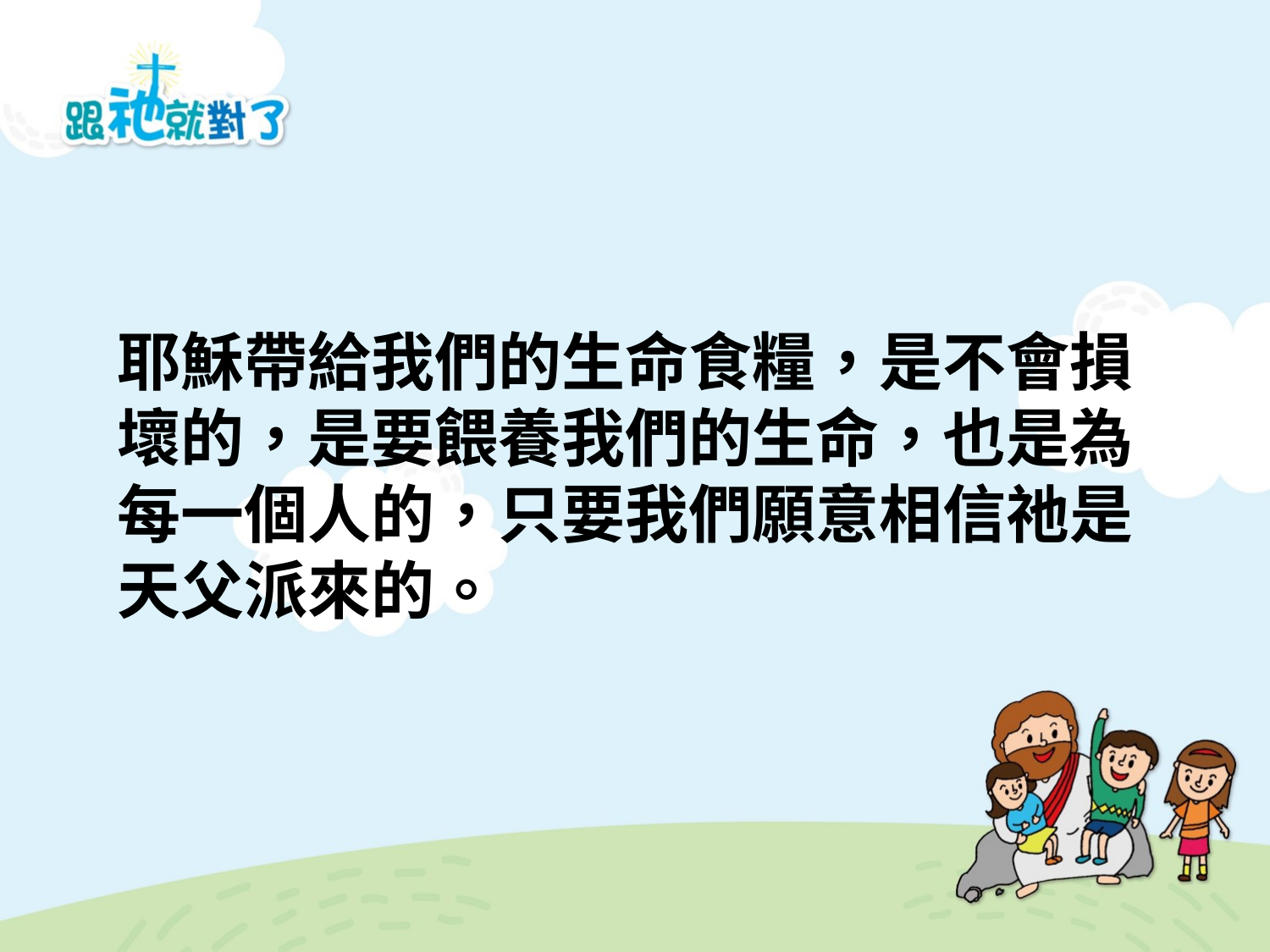

耶穌帶給我們的生命食糧，是不會損壞的，是要餵養我們的生命，也是為每一個人的，只要我們願意相信祂是天父派來的。